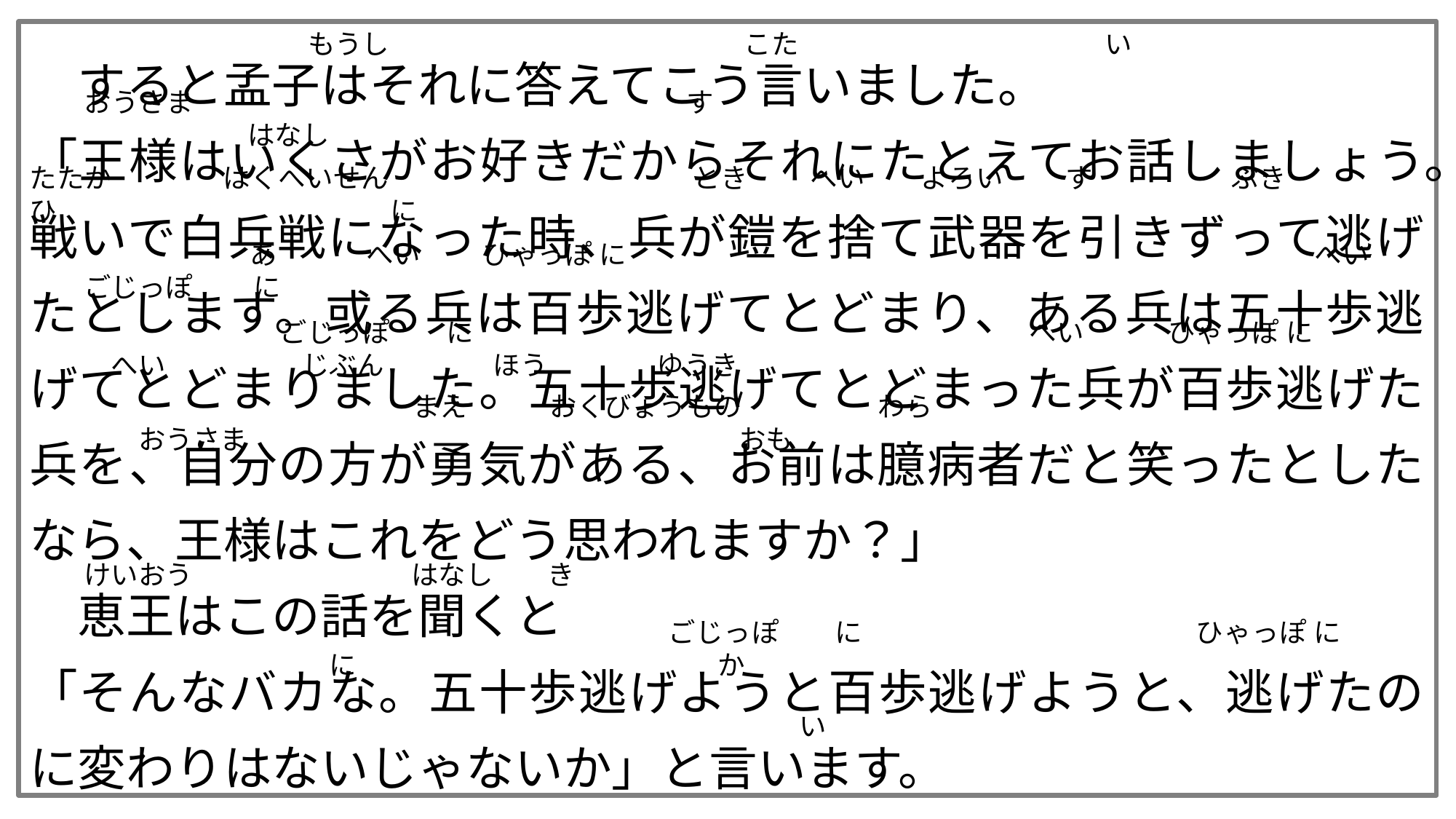

すると孟子はそれに答えてこう言いました。
「王様はいくさがお好きだからそれにたとえてお話しましょう。
戦いで白兵戦になった時、兵が鎧を捨て武器を引きずって逃げたとします。或る兵は百歩逃げてとどまり、ある兵は五十歩逃げてとどまりました。五十歩逃げてとどまった兵が百歩逃げた兵を、自分の方が勇気がある、お前は臆病者だと笑ったとしたなら、王様はこれをどう思われますか？」
　恵王はこの話を聞くと
「そんなバカな。五十歩逃げようと百歩逃げようと、逃げたのに変わりはないじゃないか」と言います。
　　　　　　　　　　 もうし　　　　　　　　　　　　　こた　　　　　　　　　　　 い
　　おうさま　　　　　　　　　　　　　　　　　　す　　　　　　　　　　　　　　　　　　　　　　　　　　　　　　　　　　はなし
たたか　　　　はくへいせん　　　　　　　　　　　とき　　 へい　　よろい　　 す　　　　　ぶき　　　　　ひ　　　　　　　　　　　　 に
　　　　　　　　あ　　　 へい　　 ひゃっぽ に　　　　　　　　　　　　　　　　　　　　　　　　　へい　　　　ごじっぽ　　 に
　　　　　　　　　ごじっぽ　　に　　　　　　　　　　　　　　　　　　　　へい　　　ひゃっぽ に　　　　　　　へい　　　　　じぶん　　　　ほう　　　　ゆうき
　　　　　　　　　　　　　　まえ　　　おくびょうもの　　　　　わら　　　　　　　　　　　　　　　　　　　　　　おうさま　　　　　　　　　　　　　　　　　　おも
　　けいおう　　　　　　　　はなし　　き
　　　　　　　　　　　　　　　　　　　　　　　ごじっぽ　　に　　　　　　　　　　　　ひゃっぽ に　　　　　　　　　　　　　　に　　　　　　　　　　　　　 か
　　　　　　　　　　　　　　　　　　　　　　　　　　　　 い